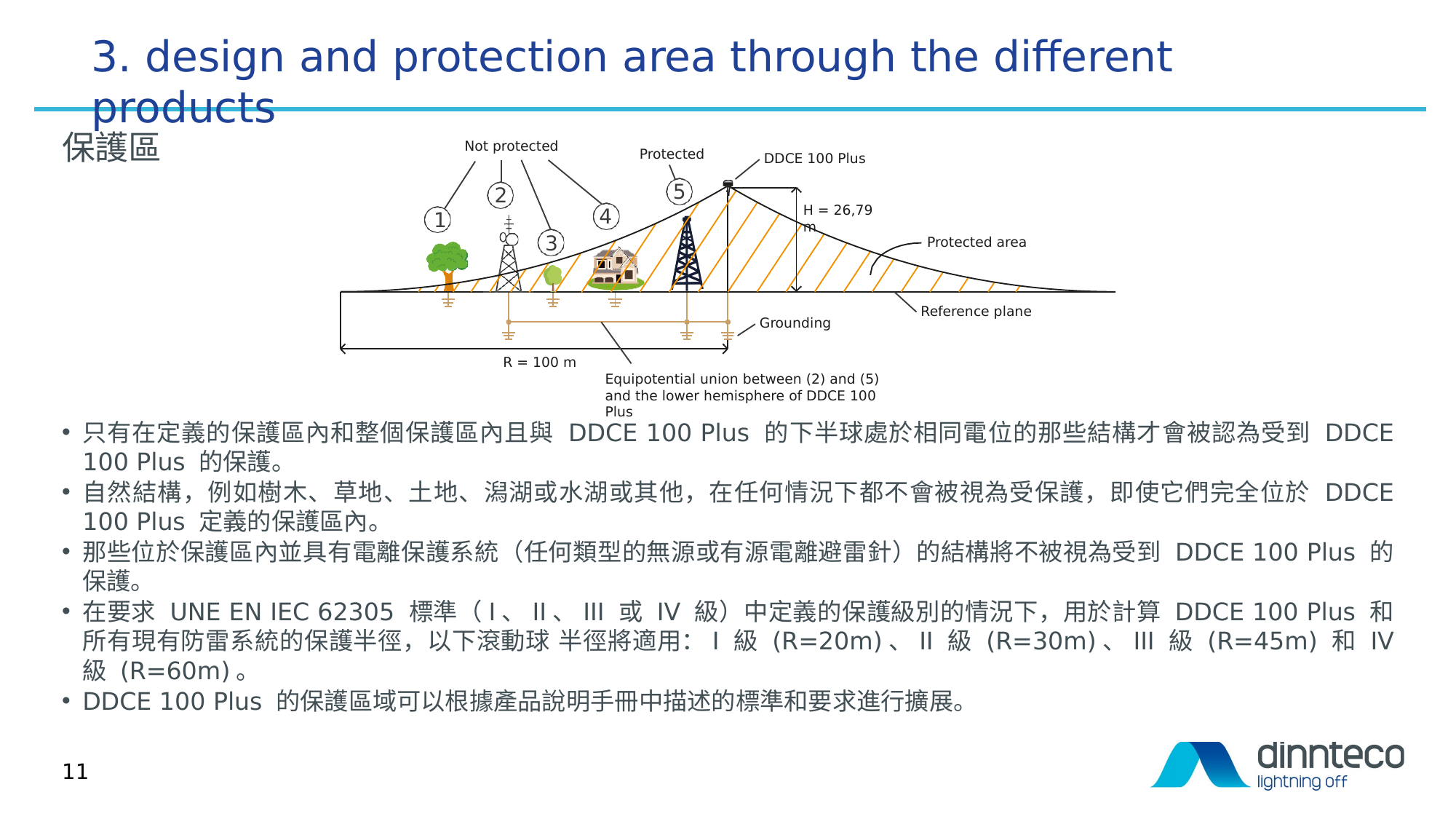

# 3. design and protection area through the different products

保護區
Not protected
Protected
DDCE 100 Plus

5

2

H = 26,79 m
4

1
3

Protected area

Reference plane
Grounding

R = 100 m
Equipotential union between (2) and (5)
and the lower hemisphere of DDCE 100 Plus
只有在定義的保護區內和整個保護區內且與 DDCE 100 Plus 的下半球處於相同電位的那些結構才會被認為受到 DDCE 100 Plus 的保護。
自然結構，例如樹木、草地、土地、潟湖或水湖或其他，在任何情況下都不會被視為受保護，即使它們完全位於 DDCE 100 Plus 定義的保護區內。
那些位於保護區內並具有電離保護系統（任何類型的無源或有源電離避雷針）的結構將不被視為受到 DDCE 100 Plus 的保護。
在要求 UNE EN IEC 62305 標準（I、II、III 或 IV 級）中定義的保護級別的情況下，用於計算 DDCE 100 Plus 和所有現有防雷系統的保護半徑，以下滾動球 半徑將適用：I 級 (R=20m)、II 級 (R=30m)、III 級 (R=45m) 和 IV 級 (R=60m)。
DDCE 100 Plus 的保護區域可以根據產品說明手冊中描述的標準和要求進行擴展。

11